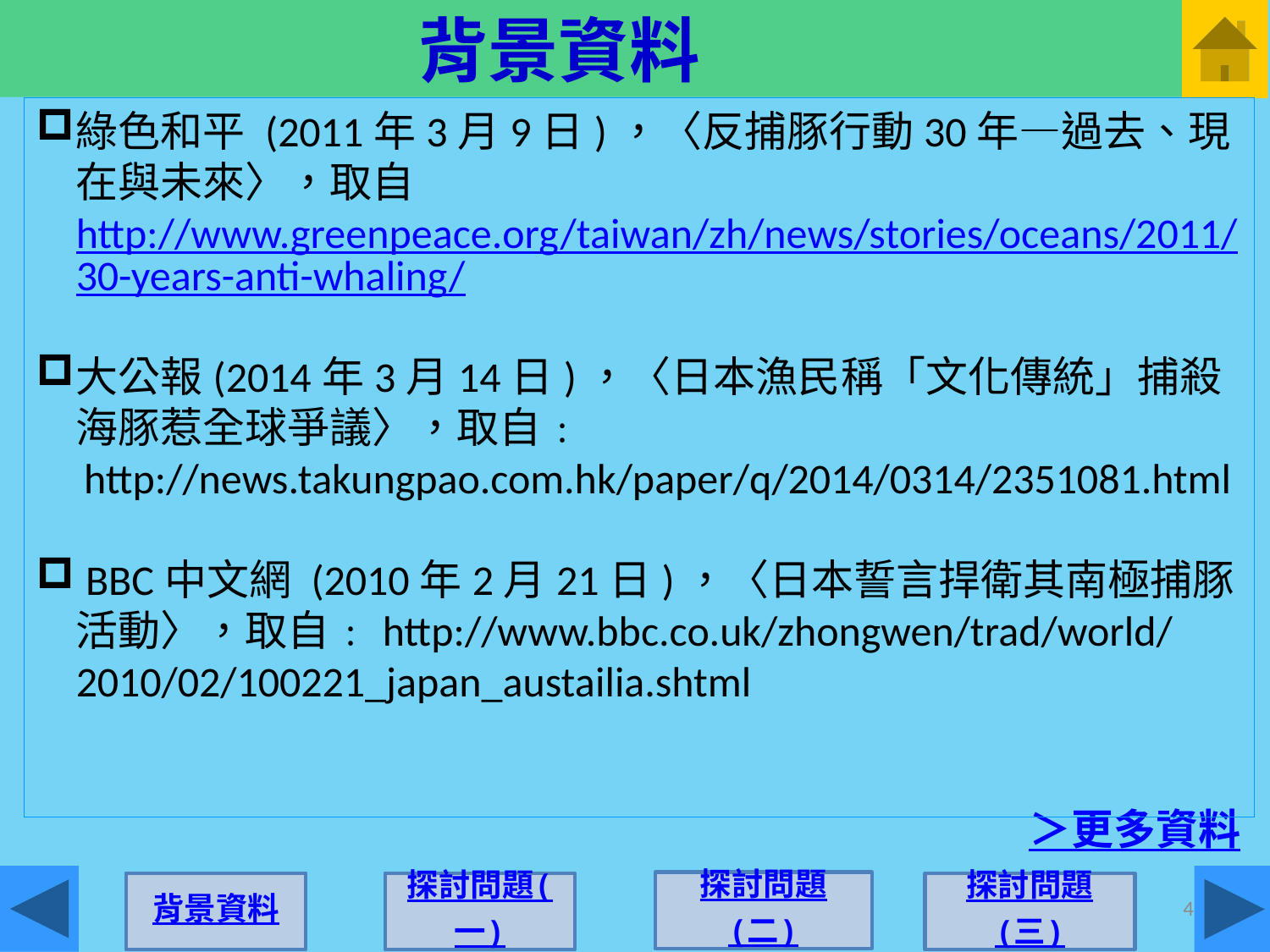

背景資料

綠色和平 (2011年3月9日)，〈反捕豚行動30年—過去、現在與未來〉，取自http://www.greenpeace.org/taiwan/zh/news/stories/oceans/2011/30-years-anti-whaling/

大公報(2014年3月14日)，〈日本漁民稱「文化傳統」捕殺海豚惹全球爭議〉，取自﹕
     http://news.takungpao.com.hk/paper/q/2014/0314/2351081.html

 BBC中文網 (2010年2月21日)，〈日本誓言捍衛其南極捕豚活動〉，取自﹕http://www.bbc.co.uk/zhongwen/trad/world/2010/02/100221_japan_austailia.shtml

＞更多資料

探討問題
(二)
探討問題(一)
背景資料
探討問題
(三)
4